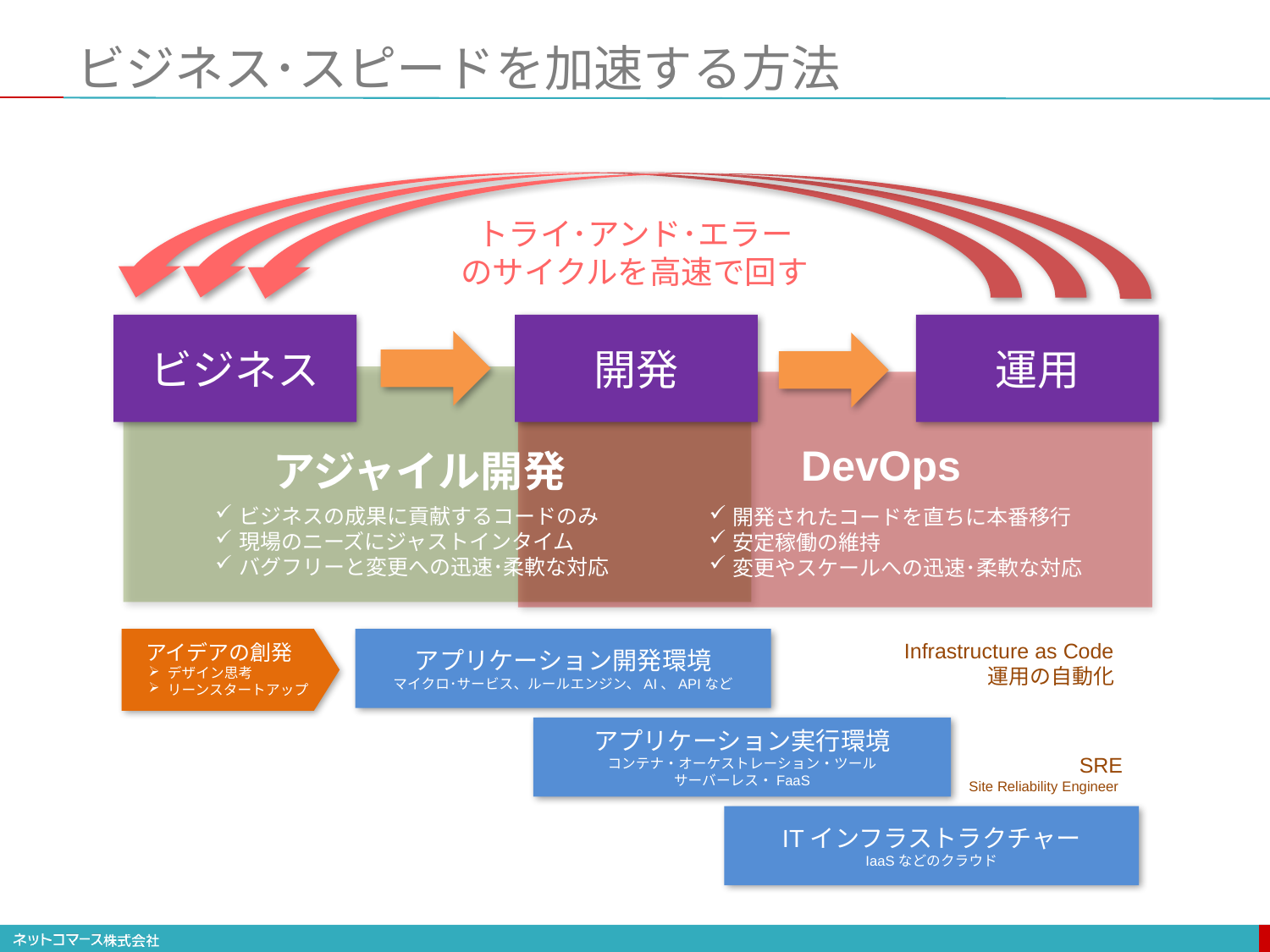

# ビジネス･スピードを加速する方法

トライ･アンド･エラー
のサイクルを高速で回す
運用
ビジネス
開発

DevOps
アジャイル開発
ビジネスの成果に貢献するコードのみ
現場のニーズにジャストインタイム
バグフリーと変更への迅速･柔軟な対応
開発されたコードを直ちに本番移行
安定稼働の維持
変更やスケールへの迅速･柔軟な対応

アプリケーション開発環境
マイクロ･サービス、ルールエンジン、AI、APIなど
Infrastructure as Code
運用の自動化
アイデアの創発
デザイン思考
リーンスタートアップ
アプリケーション実行環境
コンテナ・オーケストレーション・ツール
サーバーレス・FaaS
SRE
Site Reliability Engineer
ITインフラストラクチャー
IaaSなどのクラウド